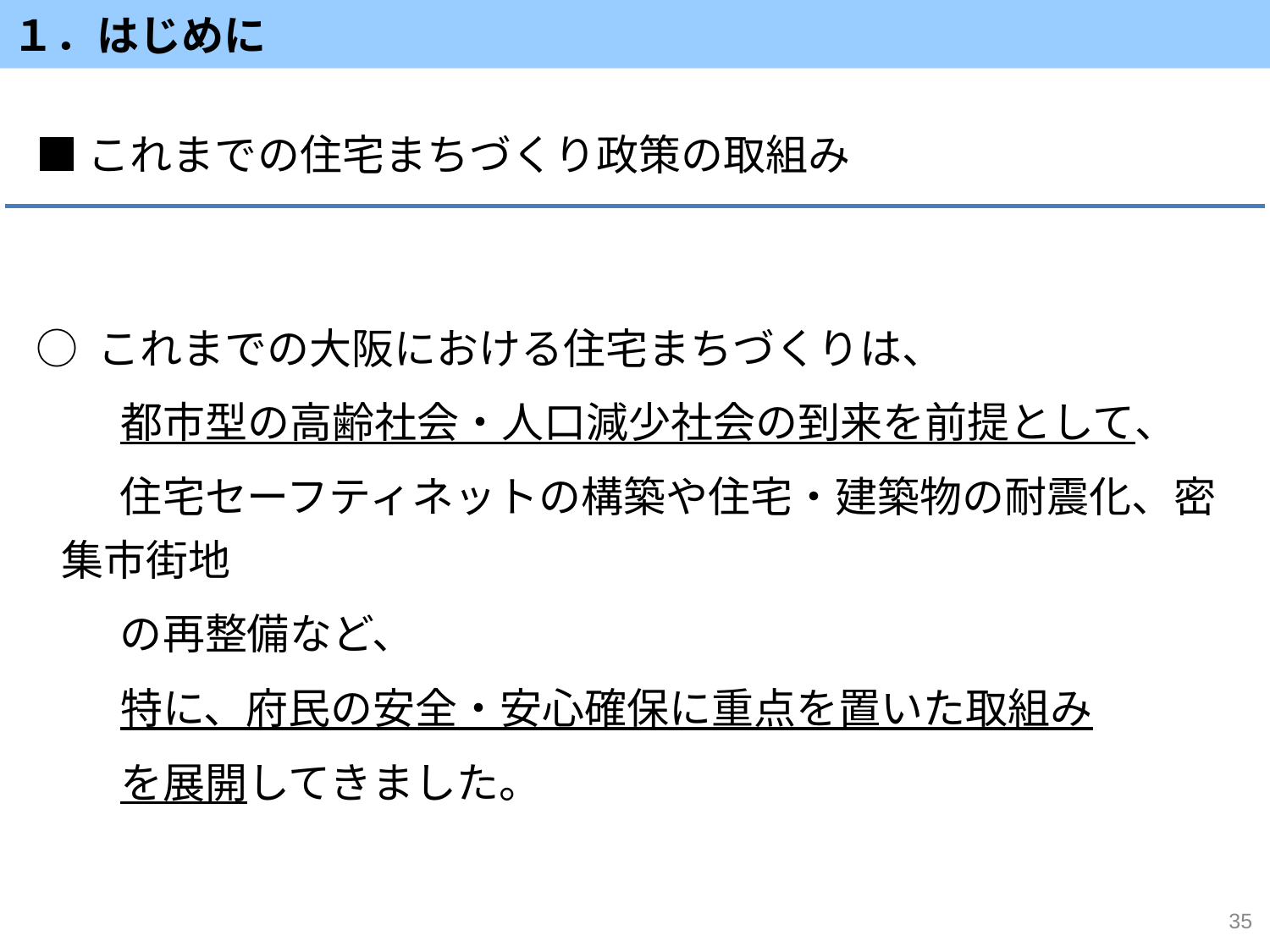

１．はじめに
■これまでの住宅まちづくり政策の取組み

○ これまでの大阪における住宅まちづくりは、
　　都市型の高齢社会・人口減少社会の到来を前提として、
　　住宅セーフティネットの構築や住宅・建築物の耐震化、密集市街地
　　の再整備など、
　　特に、府民の安全・安心確保に重点を置いた取組み
　　を展開してきました。

35